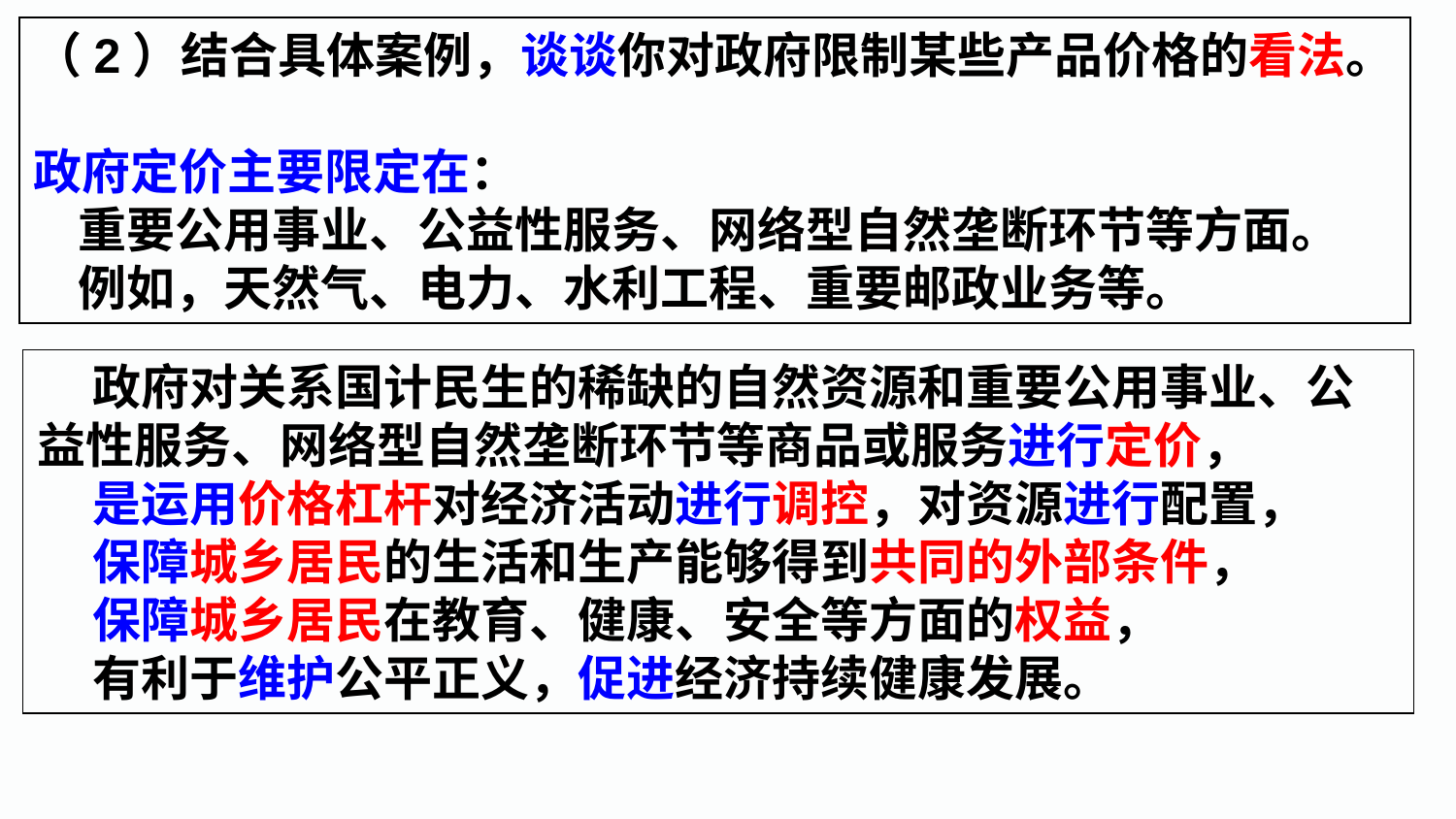

（2）结合具体案例，谈谈你对政府限制某些产品价格的看法。

政府定价主要限定在：
   重要公用事业、公益性服务、网络型自然垄断环节等方面。
   例如，天然气、电力、水利工程、重要邮政业务等。
    政府对关系国计民生的稀缺的自然资源和重要公用事业、公益性服务、网络型自然垄断环节等商品或服务进行定价，
    是运用价格杠杆对经济活动进行调控，对资源进行配置，
    保障城乡居民的生活和生产能够得到共同的外部条件，
    保障城乡居民在教育、健康、安全等方面的权益，
    有利于维护公平正义，促进经济持续健康发展。